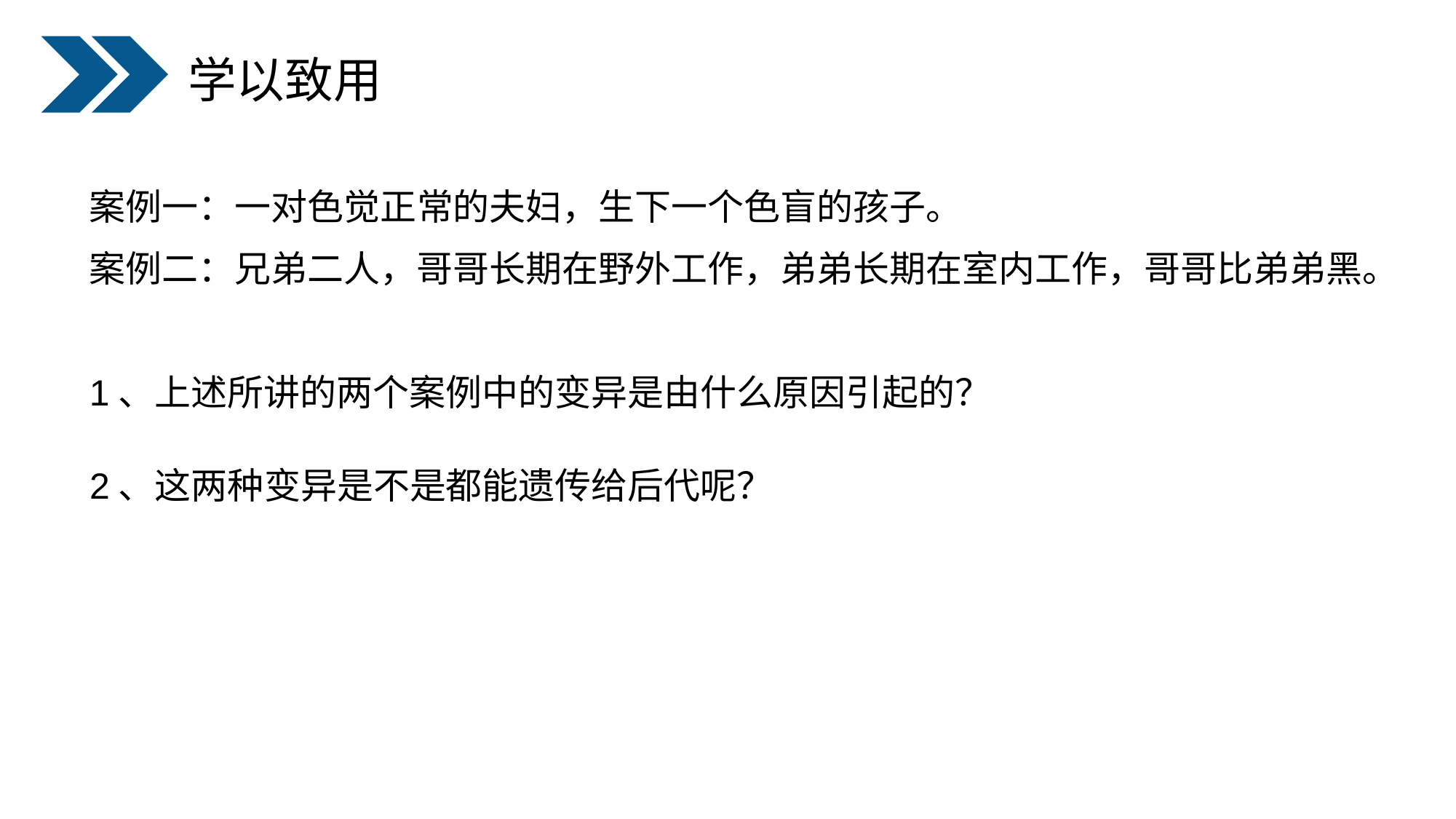

学以致用
案例一：一对色觉正常的夫妇，生下一个色盲的孩子。
案例二：兄弟二人，哥哥长期在野外工作，弟弟长期在室内工作，哥哥比弟弟黑。
1、上述所讲的两个案例中的变异是由什么原因引起的？
2、这两种变异是不是都能遗传给后代呢？